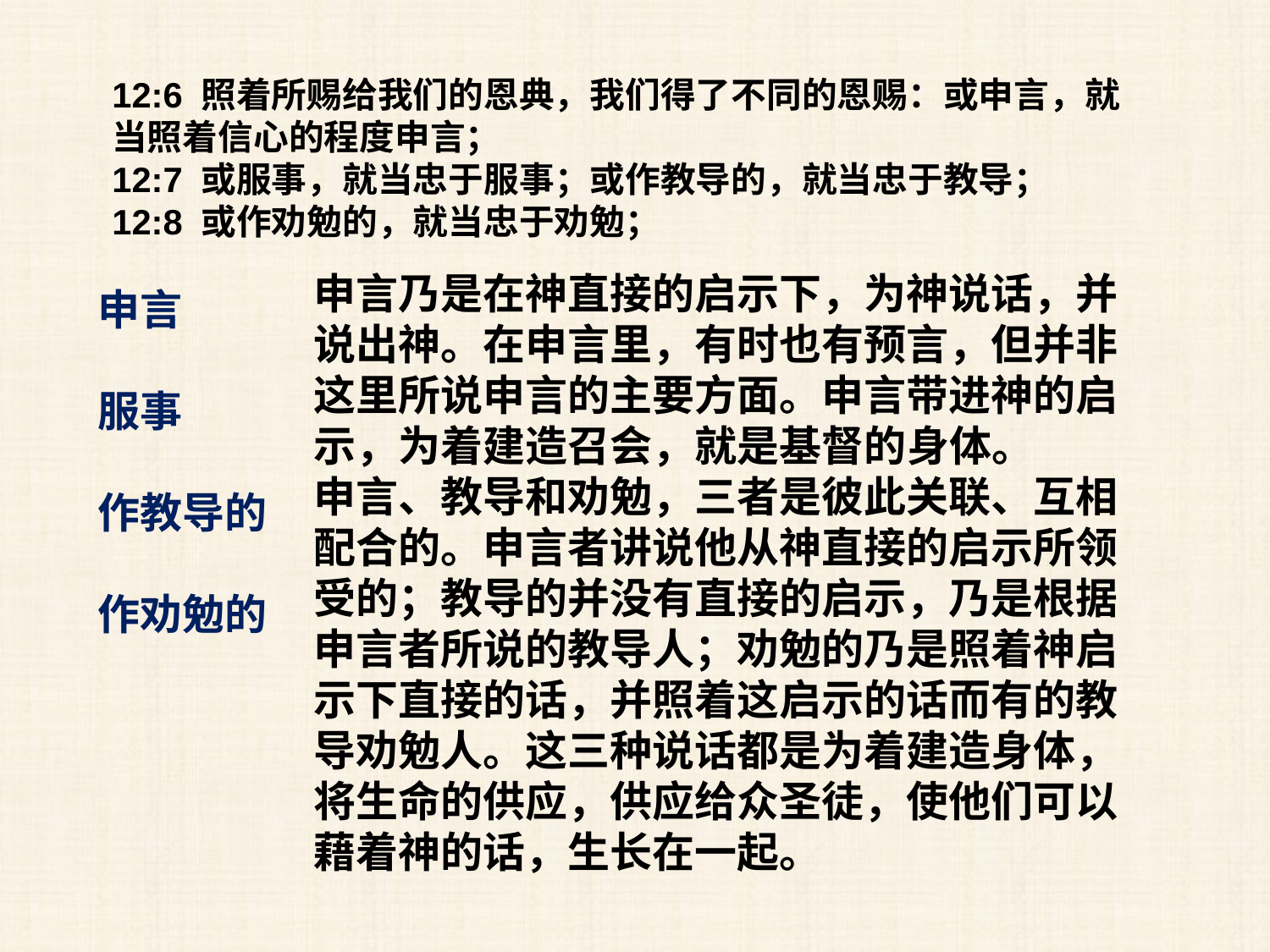

12:6 照着所赐给我们的恩典，我们得了不同的恩赐：或申言，就当照着信心的程度申言；
12:7 或服事，就当忠于服事；或作教导的，就当忠于教导；
12:8 或作劝勉的，就当忠于劝勉；
申言乃是在神直接的启示下，为神说话，并说出神。在申言里，有时也有预言，但并非这里所说申言的主要方面。申言带进神的启示，为着建造召会，就是基督的身体。
申言、教导和劝勉，三者是彼此关联、互相配合的。申言者讲说他从神直接的启示所领受的；教导的并没有直接的启示，乃是根据申言者所说的教导人；劝勉的乃是照着神启示下直接的话，并照着这启示的话而有的教导劝勉人。这三种说话都是为着建造身体，将生命的供应，供应给众圣徒，使他们可以藉着神的话，生长在一起。
申言
服事
作教导的
作劝勉的